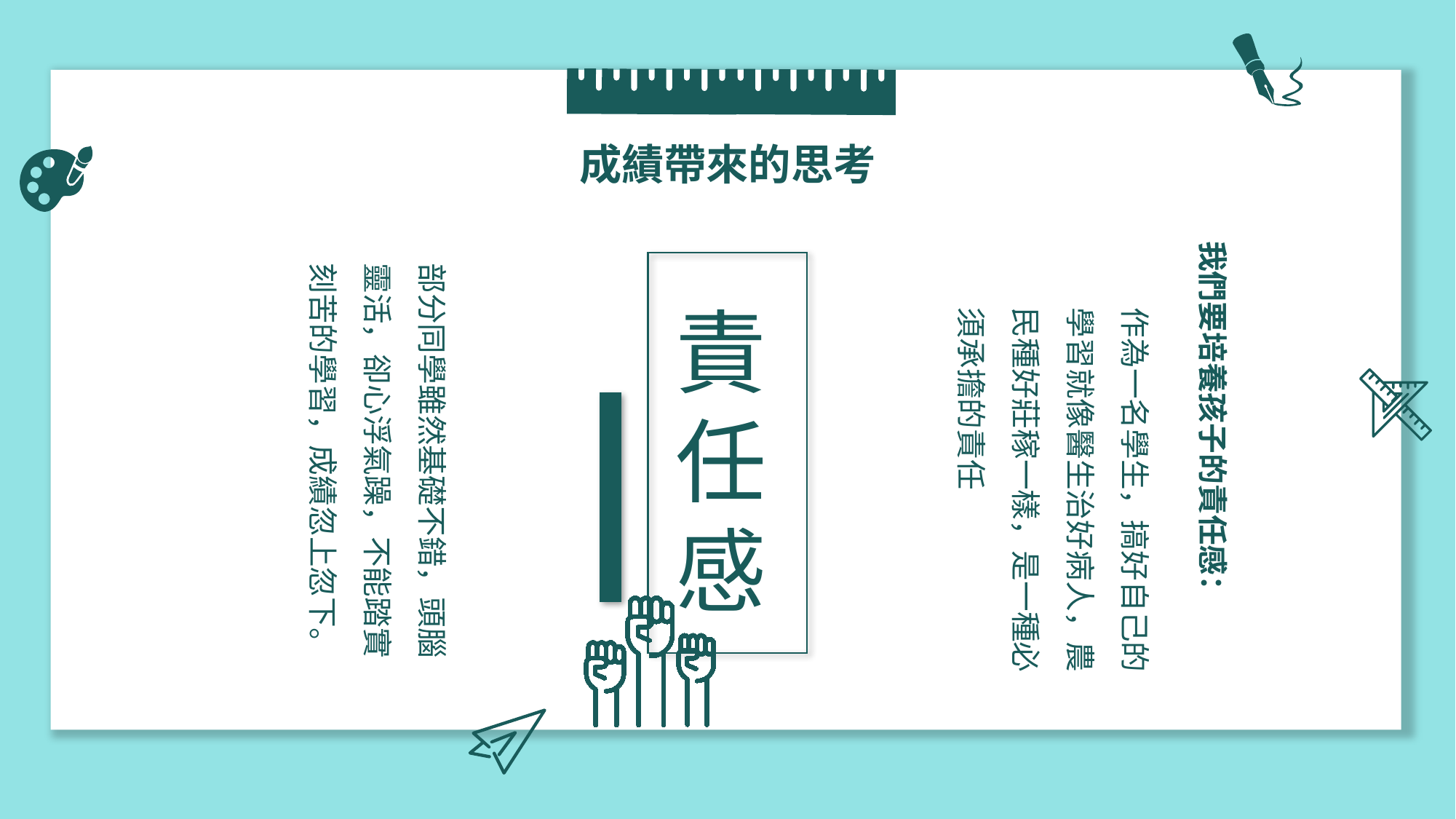

成績帶來的思考
我們要培養孩子的責任感：
部分同學雖然基礎不錯，頭腦靈活，卻心浮氣躁，不能踏實刻苦的學習，成績忽上忽下。

責
任
感
作為一名學生，搞好自己的學習就像醫生治好病人，農民種好莊稼一樣，是一種必須承擔的責任